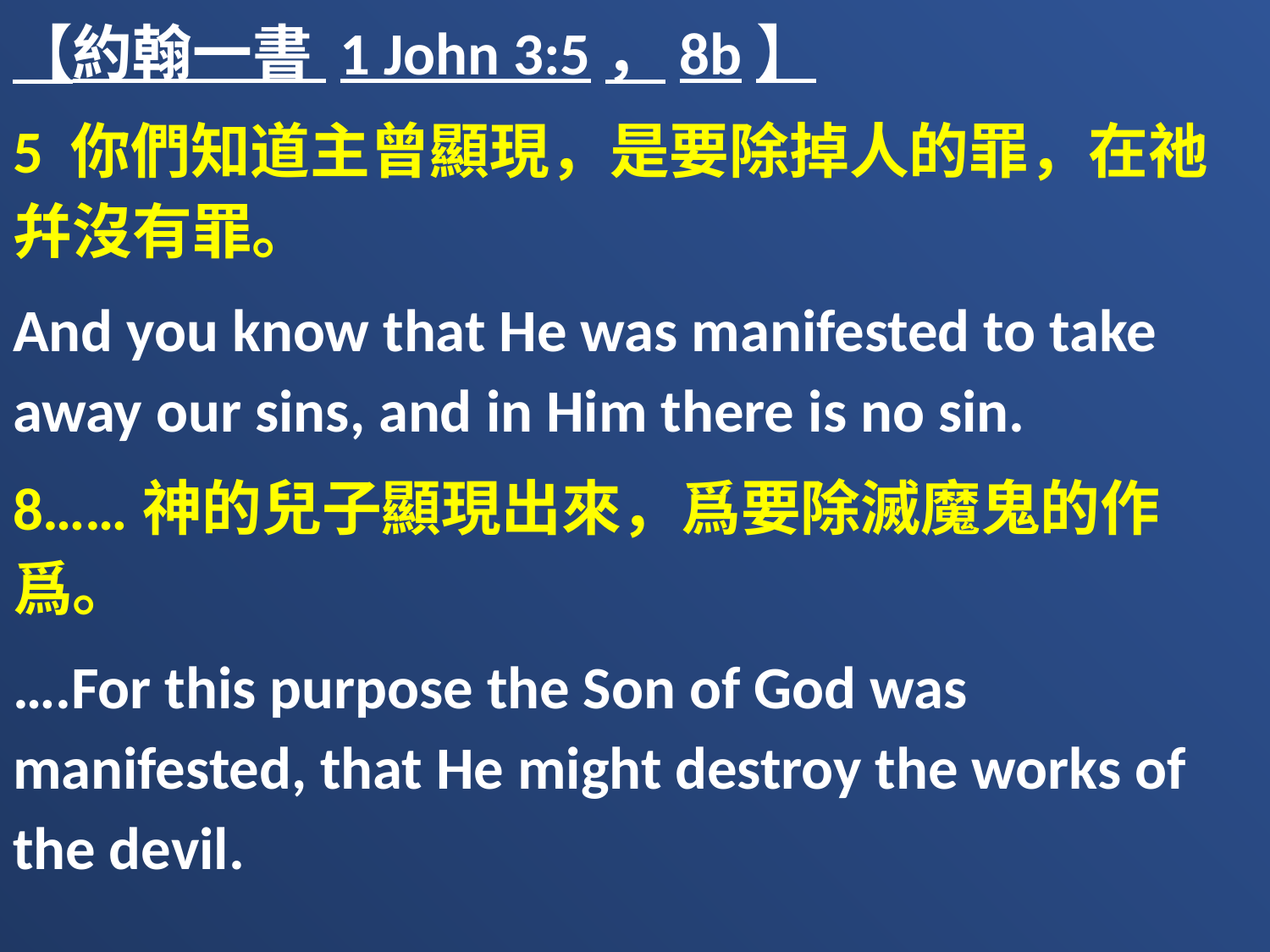

【約翰一書 1 John 3:5，8b】
5 你們知道主曾顯現，是要除掉人的罪，在祂幷沒有罪。
And you know that He was manifested to take away our sins, and in Him there is no sin.
8……神的兒子顯現出來，爲要除滅魔鬼的作爲。
….For this purpose the Son of God was manifested, that He might destroy the works of the devil.